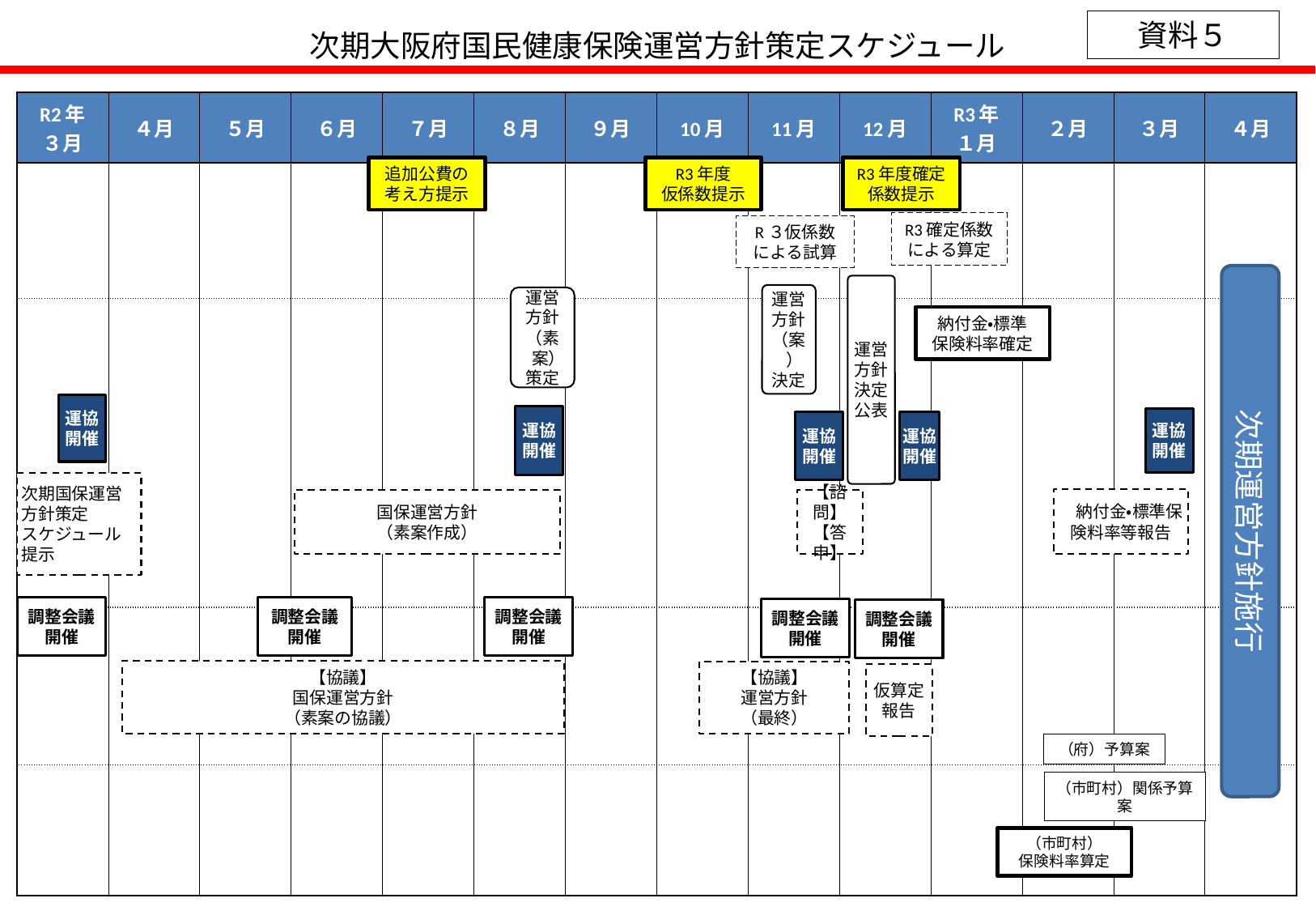

資料５
次期大阪府国民健康保険運営方針策定スケジュール
| R2年 ３月 | ４月 | ５月 | ６月 | ７月 | ８月 | ９月 | 10月 | 11月 | 12月 | R3年 １月 | ２月 | ３月 | ４月 |
| --- | --- | --- | --- | --- | --- | --- | --- | --- | --- | --- | --- | --- | --- |
|  |  |  |  |  |  |  |  |  |  |  |  |  |  |
|  |  |  |  |  |  |  |  |  |  |  |  |  |  |
|  |  |  |  |  |  |  |  |  |  |  |  |  |  |
|  |  |  |  |  |  |  |  |  |  |  |  |  |  |
追加公費の
考え方提示
R3年度
仮係数提示
R3年度確定係数提示
R3確定係数
による算定
R３仮係数
による試算
次期運営方針施行
運営
方針
決定
公表
運営
方針
（案）
決定
運営
方針
（素案）
策定
納付金・標準
保険料率確定
運協
開催
運協
開催
運協
開催
運協
開催
運協
開催
次期国保運営
方針策定
スケジュール
提示
　納付金・標準保険料率等報告
国保運営方針
（素案作成）
【諮問】
【答申】
調整会議
開催
調整会議
開催
調整会議
開催
調整会議
開催
調整会議
開催
【協議】
国保運営方針
（素案の協議）
【協議】
運営方針
（最終）
仮算定報告
（府）予算案
（市町村）関係予算案
（市町村）
保険料率算定